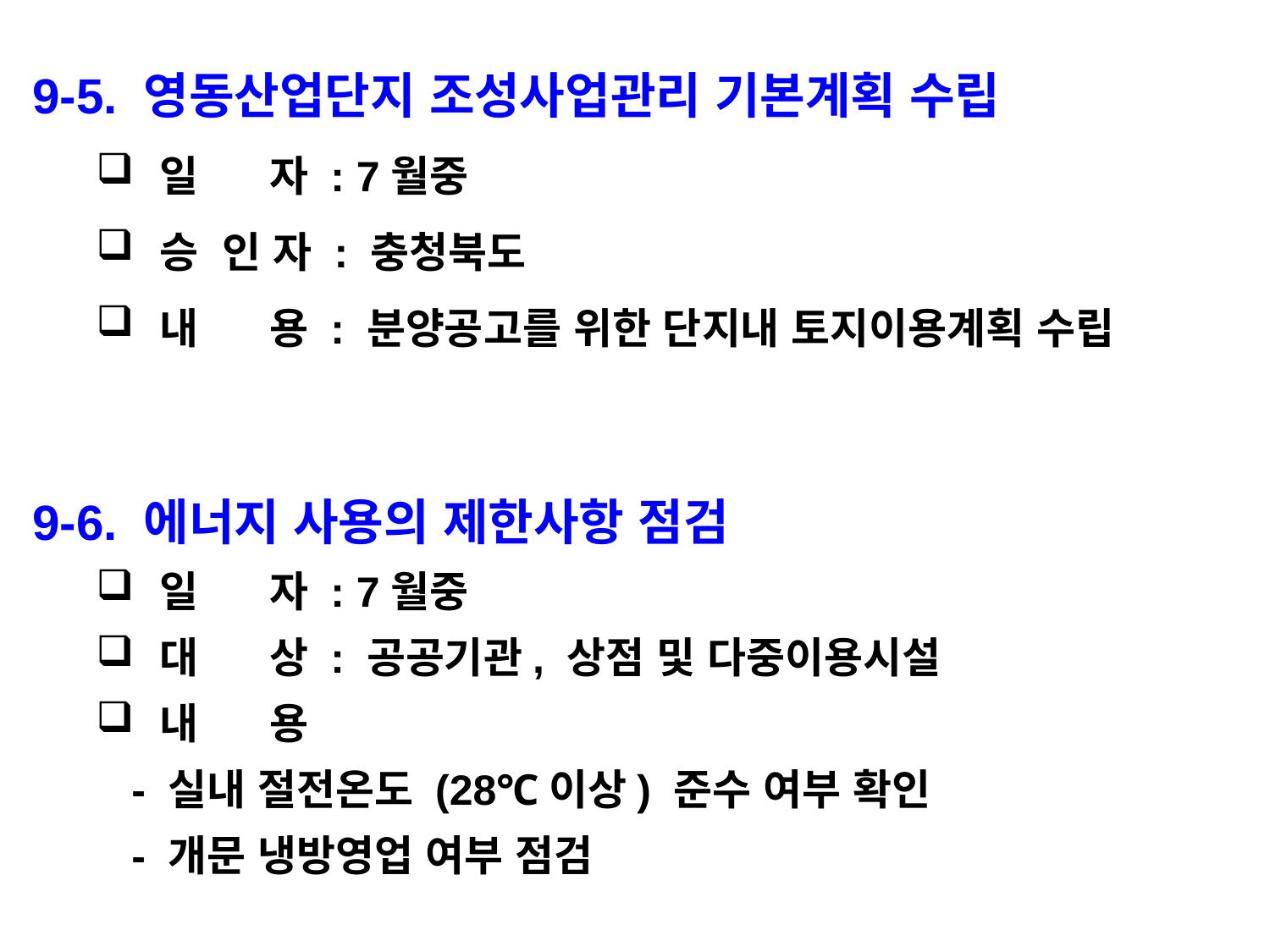

9-5. 영동산업단지 조성사업관리 기본계획 수립
일      자 : 7월중
승  인 자 : 충청북도
내      용 : 분양공고를 위한 단지내 토지이용계획 수립

9-6. 에너지 사용의 제한사항 점검
일      자 : 7월중
대      상 : 공공기관, 상점 및 다중이용시설
내      용
   - 실내 절전온도 (28℃이상) 준수 여부 확인
   - 개문 냉방영업 여부 점검